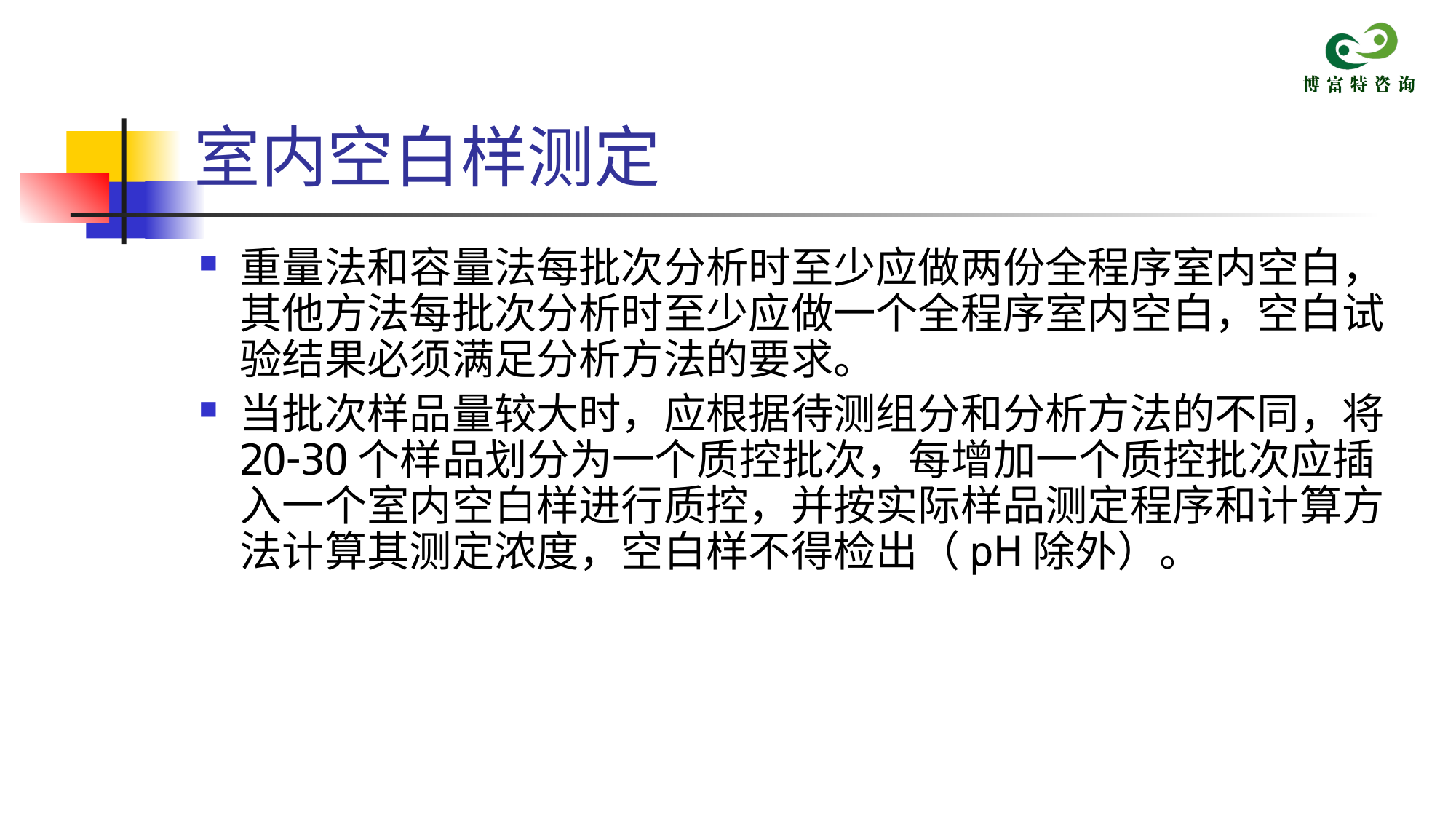

# 室内空白样测定
重量法和容量法每批次分析时至少应做两份全程序室内空白，其他方法每批次分析时至少应做一个全程序室内空白，空白试验结果必须满足分析方法的要求。
当批次样品量较大时，应根据待测组分和分析方法的不同，将20-30个样品划分为一个质控批次，每增加一个质控批次应插入一个室内空白样进行质控，并按实际样品测定程序和计算方法计算其测定浓度，空白样不得检出（pH除外）。